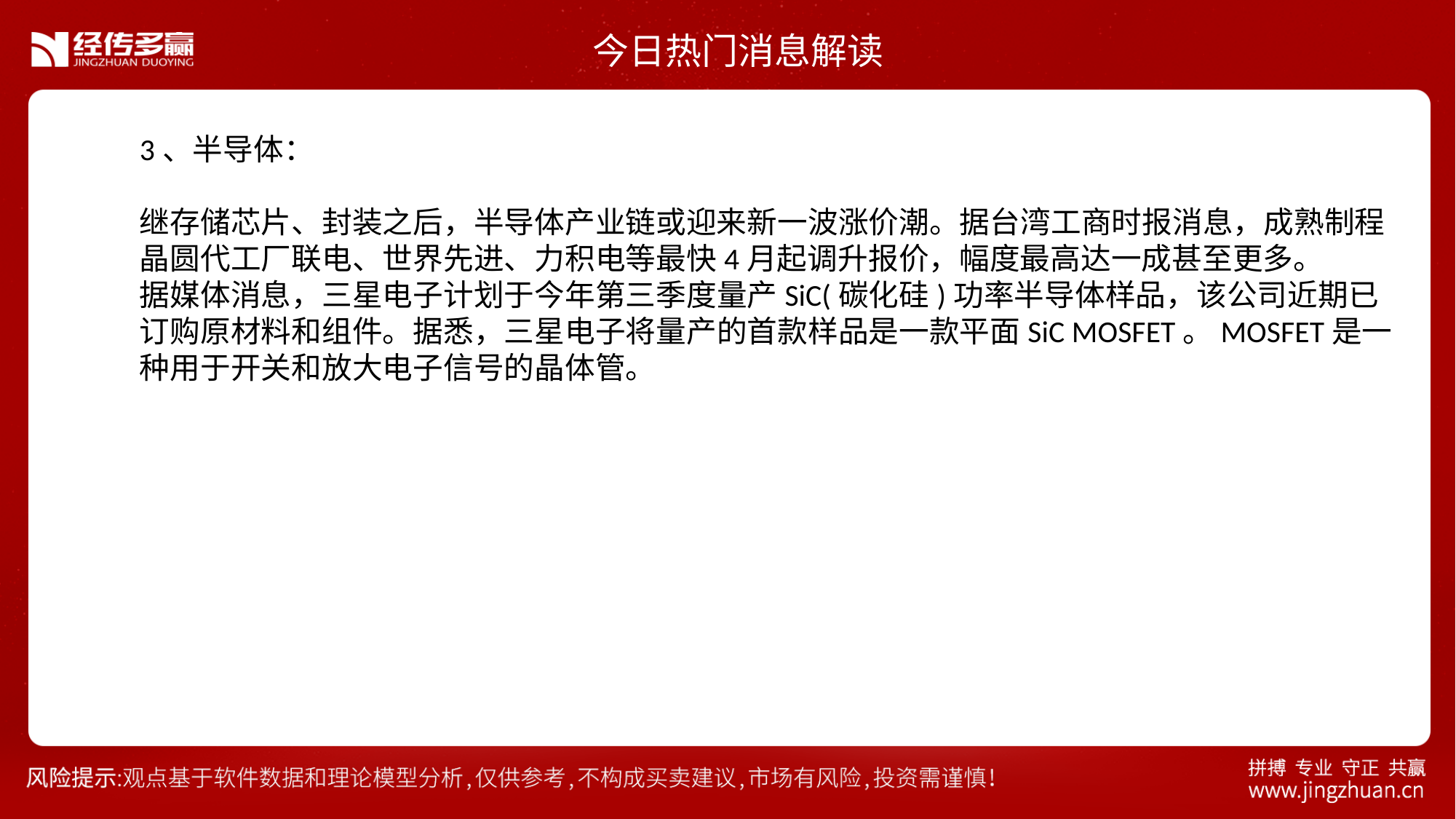

今日热门消息解读
3、半导体：

继存储芯片、封装之后，半导体产业链或迎来新一波涨价潮。据台湾工商时报消息，成熟制程晶圆代工厂联电、世界先进、力积电等最快4月起调升报价，幅度最高达一成甚至更多。
据媒体消息，三星电子计划于今年第三季度量产SiC(碳化硅)功率半导体样品，该公司近期已订购原材料和组件。据悉，三星电子将量产的首款样品是一款平面SiC MOSFET。MOSFET是一种用于开关和放大电子信号的晶体管。